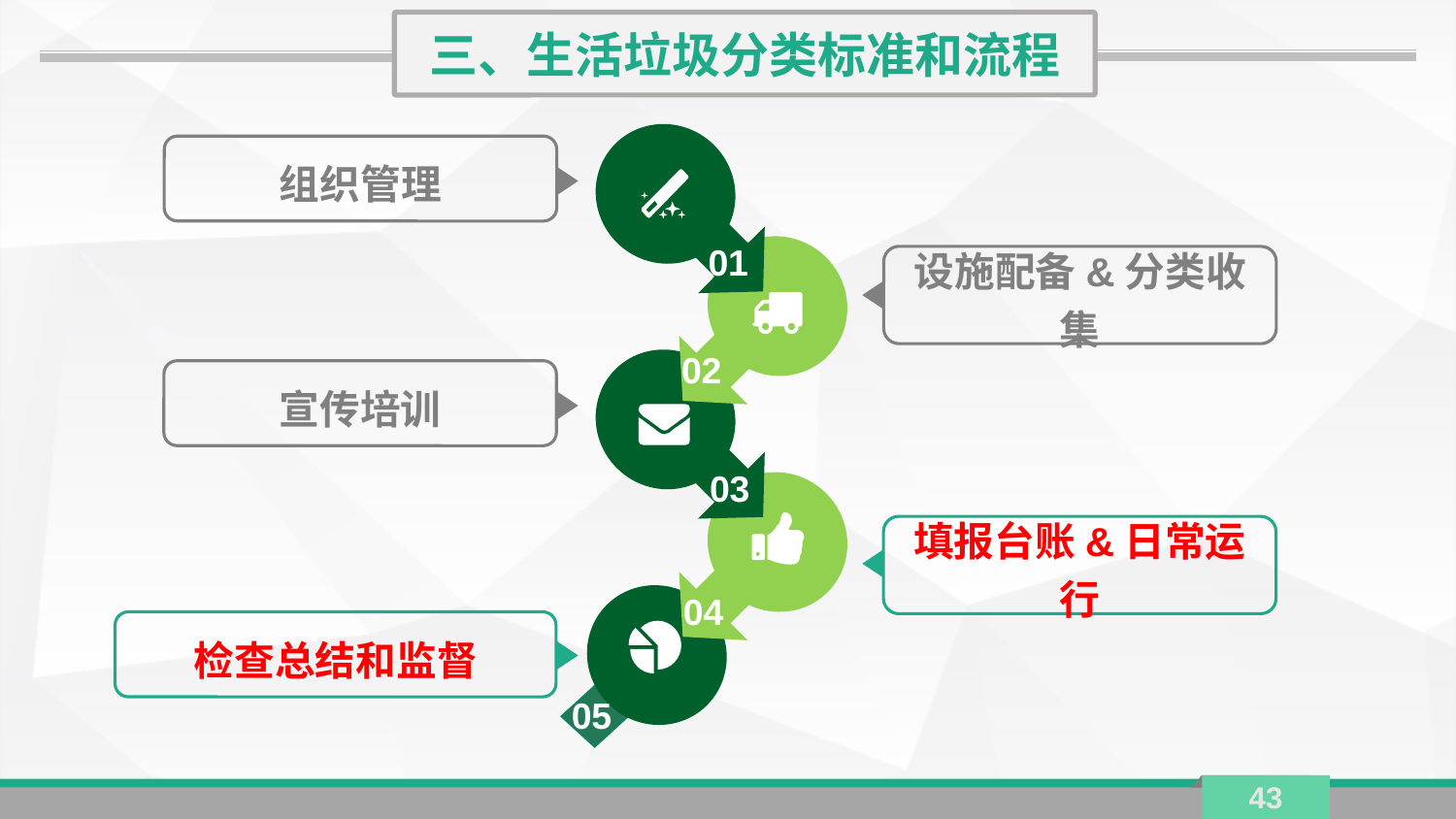

三、生活垃圾分类标准和流程

设施配备&分类收集

组织管理

01
02
宣传培训
03
填报台账&日常运行
04
检查总结和监督
05

43